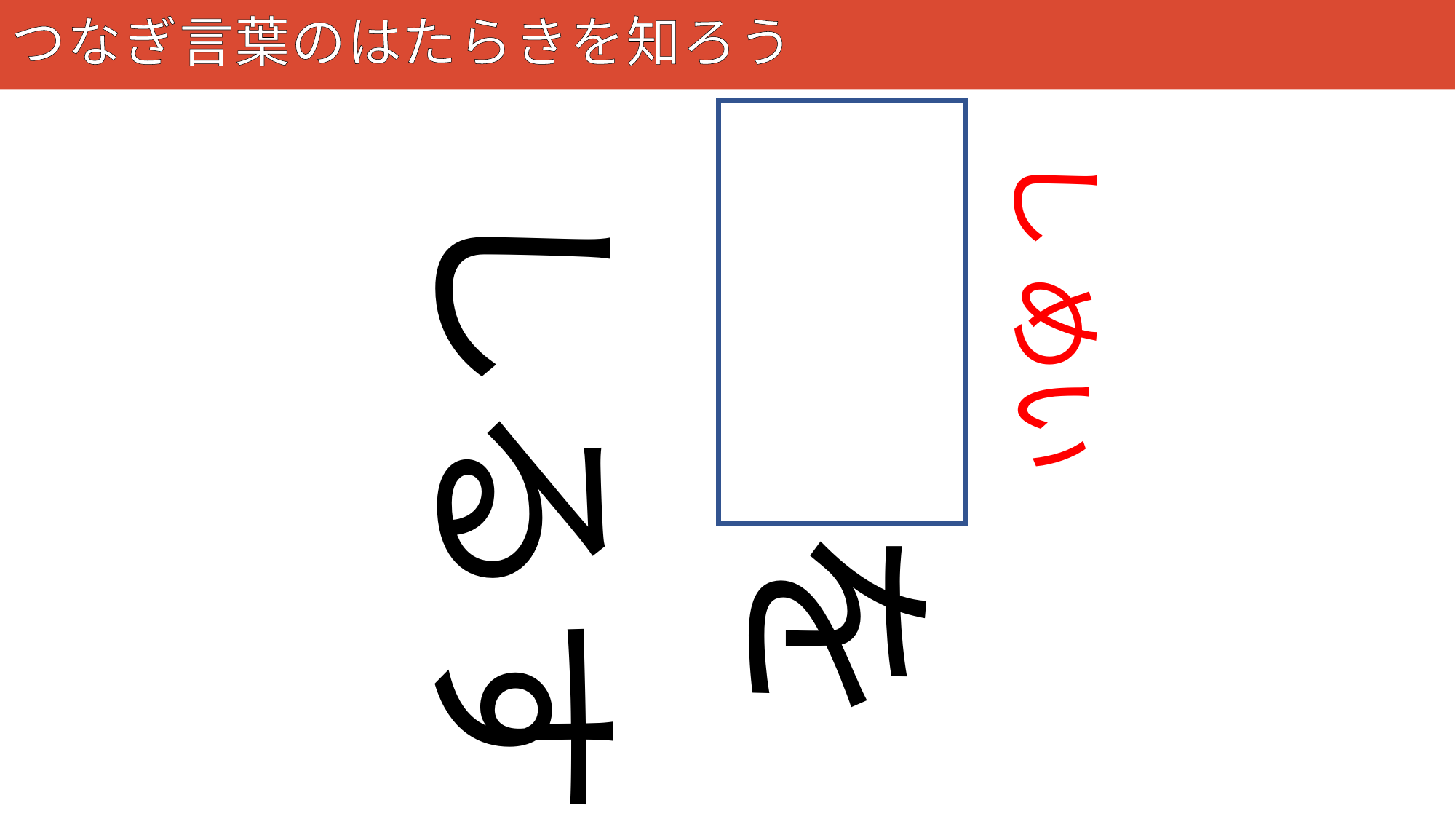

# つなぎ言葉のはたらきを知ろう
86
氏名を

し めい
しるす